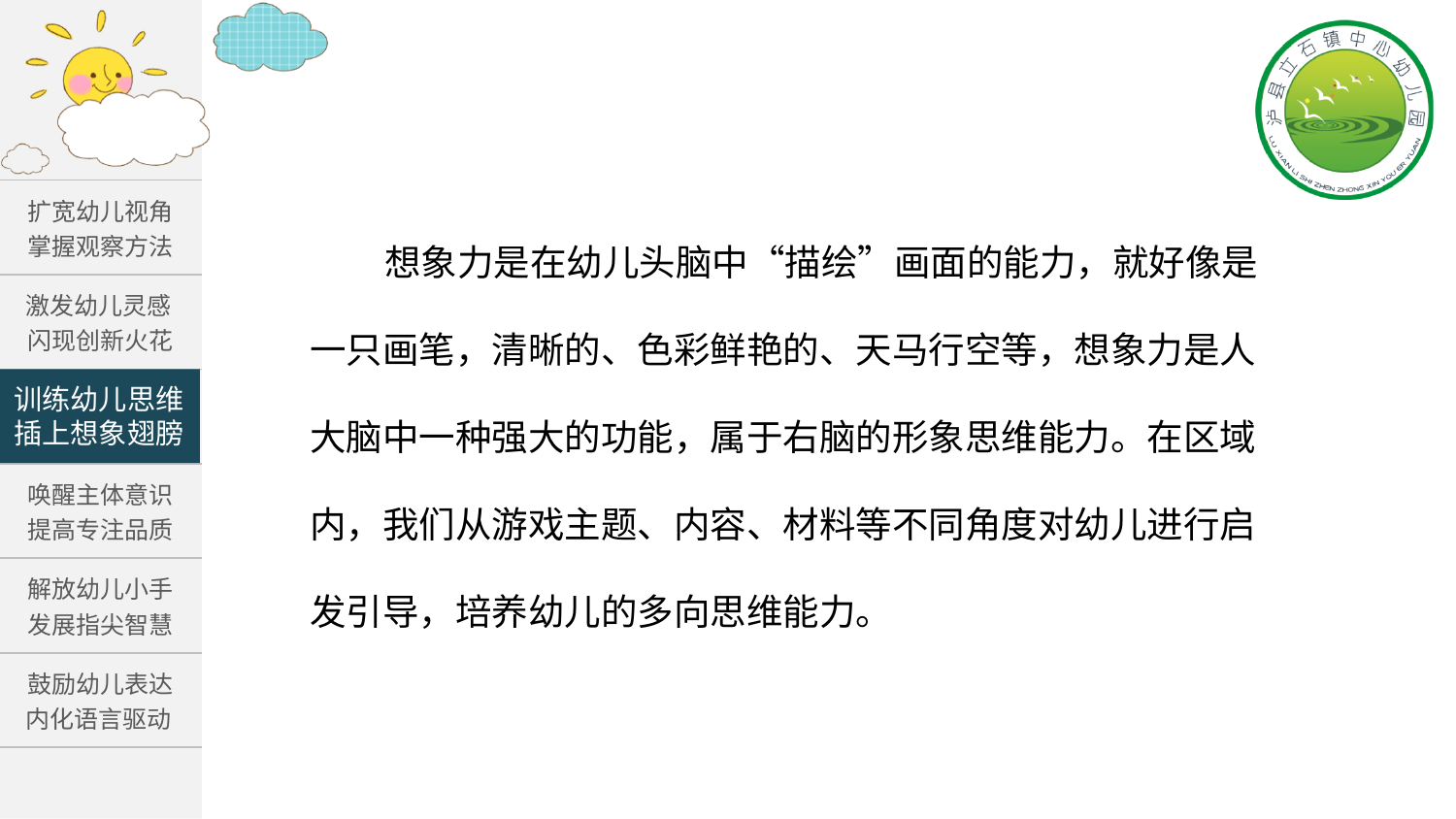

| 扩宽幼儿视角 掌握观察方法 |
| --- |
| 激发幼儿灵感 闪现创新火花 |
|  |
| 唤醒主体意识 提高专注品质 |
| 解放幼儿小手 发展指尖智慧 |
| 鼓励幼儿表达 内化语言驱动 |
        想象力是在幼儿头脑中“描绘”画面的能力，就好像是一只画笔，清晰的、色彩鲜艳的、天马行空等，想象力是人大脑中一种强大的功能，属于右脑的形象思维能力。在区域内，我们从游戏主题、内容、材料等不同角度对幼儿进行启发引导，培养幼儿的多向思维能力。
训练幼儿思维
插上想象翅膀